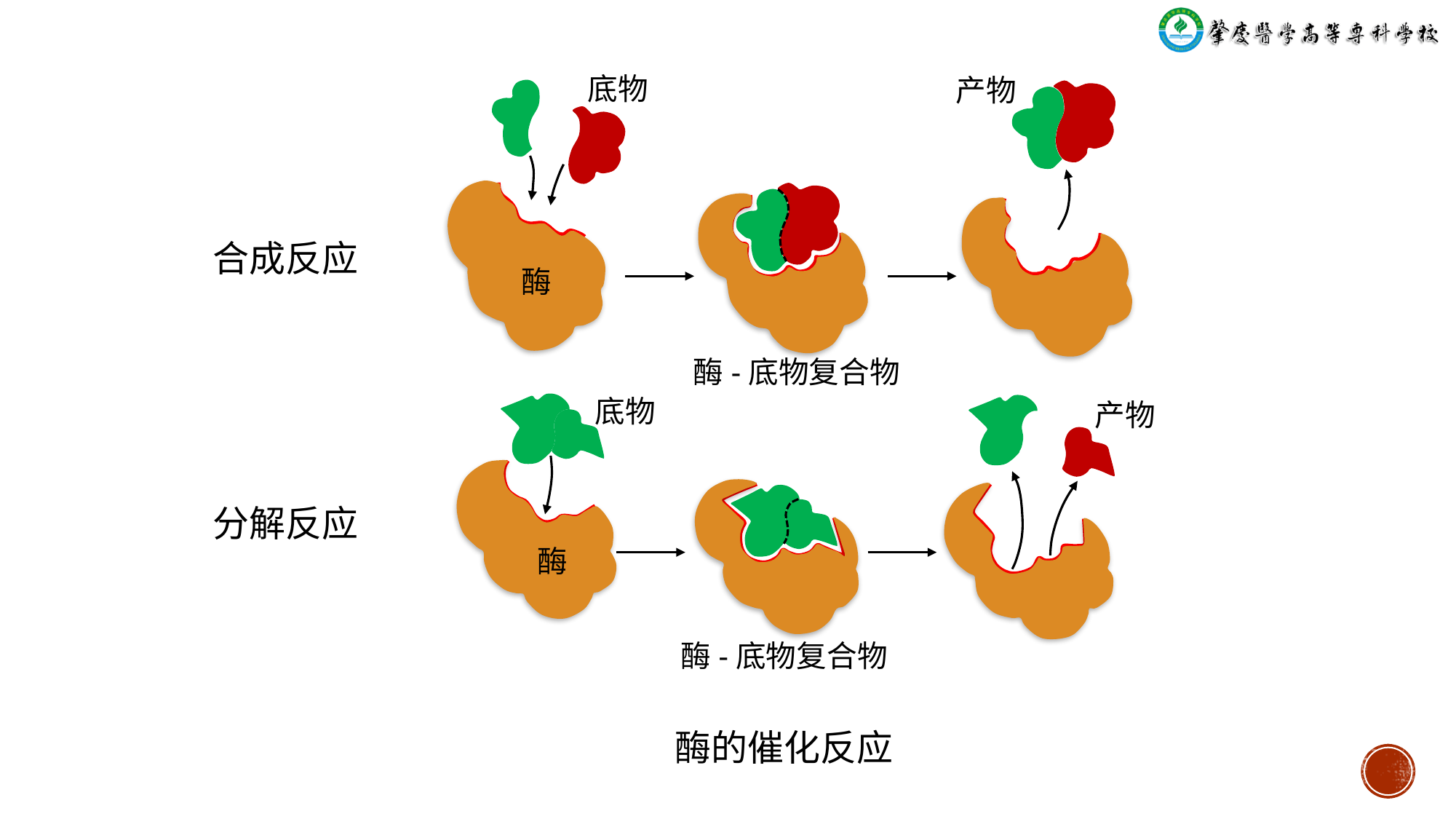

底物
产物

合成反应
酶
酶-底物复合物
底物
产物

分解反应

酶
酶-底物复合物
酶的催化反应